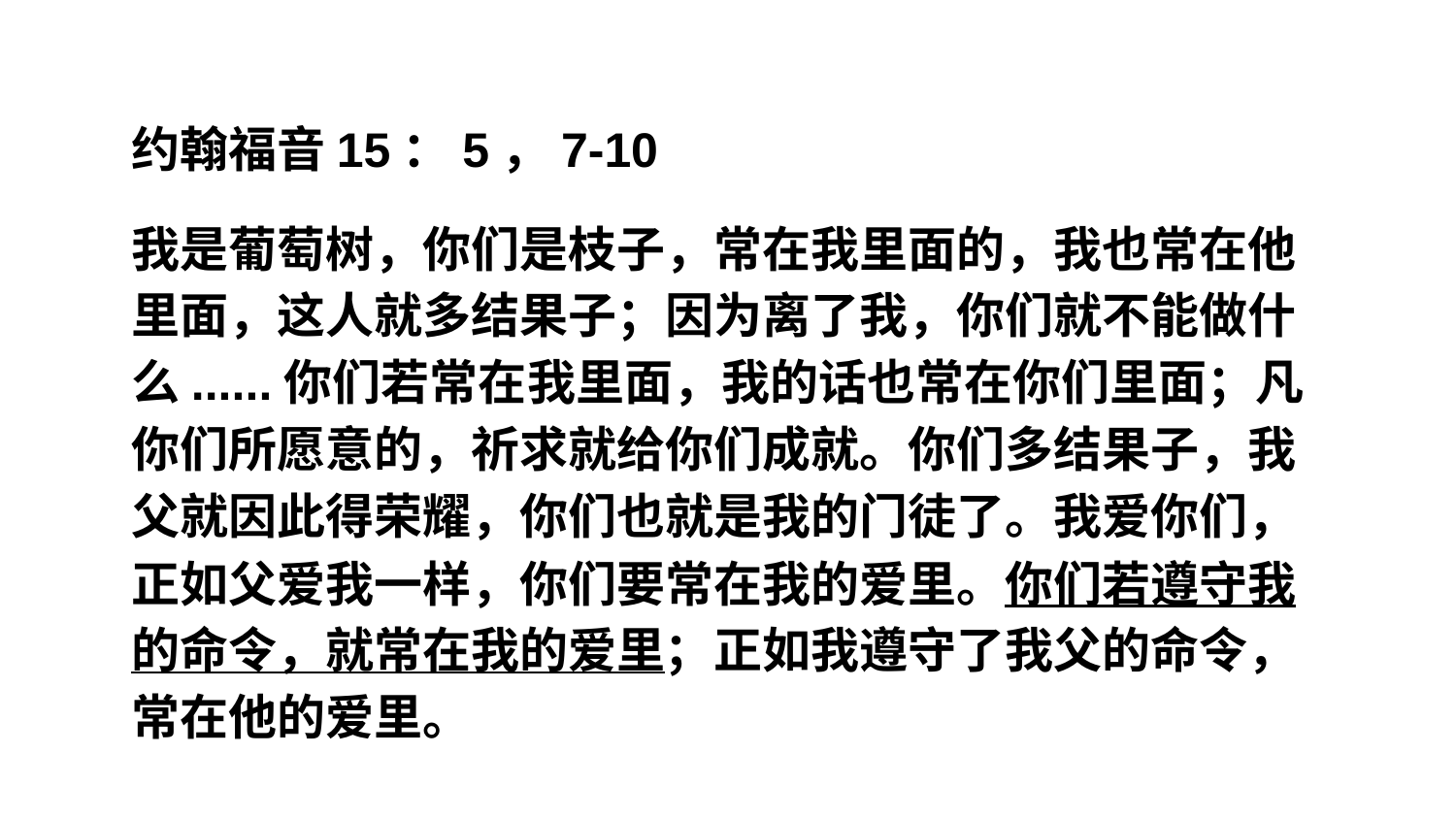

#
约翰福音15：5，7-10
我是葡萄树，你们是枝子，常在我里面的，我也常在他里面，这人就多结果子；因为离了我，你们就不能做什么......你们若常在我里面，我的话也常在你们里面；凡你们所愿意的，祈求就给你们成就。你们多结果子，我父就因此得荣耀，你们也就是我的门徒了。我爱你们，正如父爱我一样，你们要常在我的爱里。你们若遵守我的命令，就常在我的爱里；正如我遵守了我父的命令，常在他的爱里。